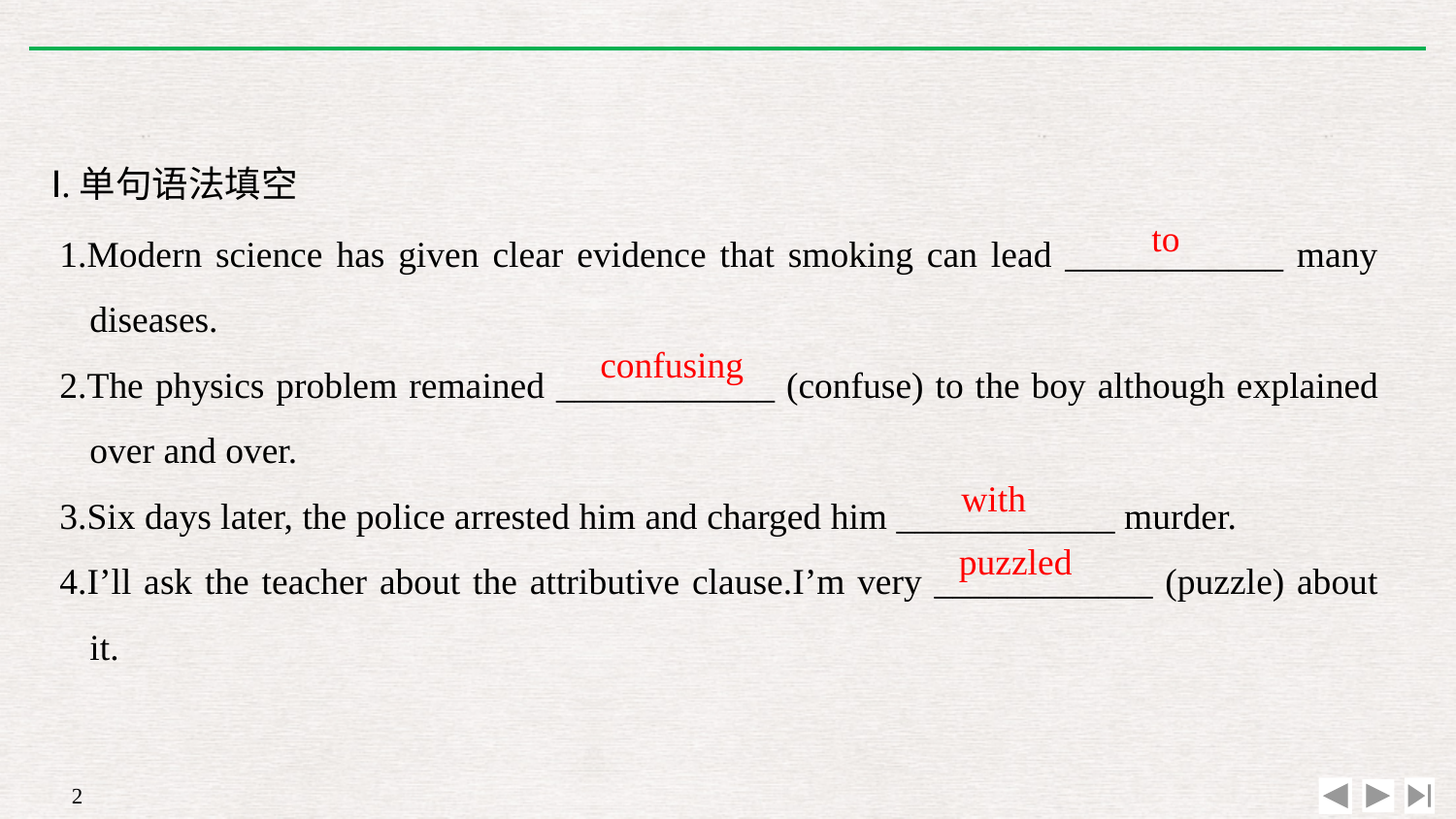

Ⅰ.单句语法填空
1.Modern science has given clear evidence that smoking can lead ____________ many diseases.
2.The physics problem remained ____________ (confuse) to the boy although explained over and over.
3.Six days later, the police arrested him and charged him ____________ murder.
4.I’ll ask the teacher about the attributive clause.I’m very ____________ (puzzle) about it.
to
confusing
with
puzzled